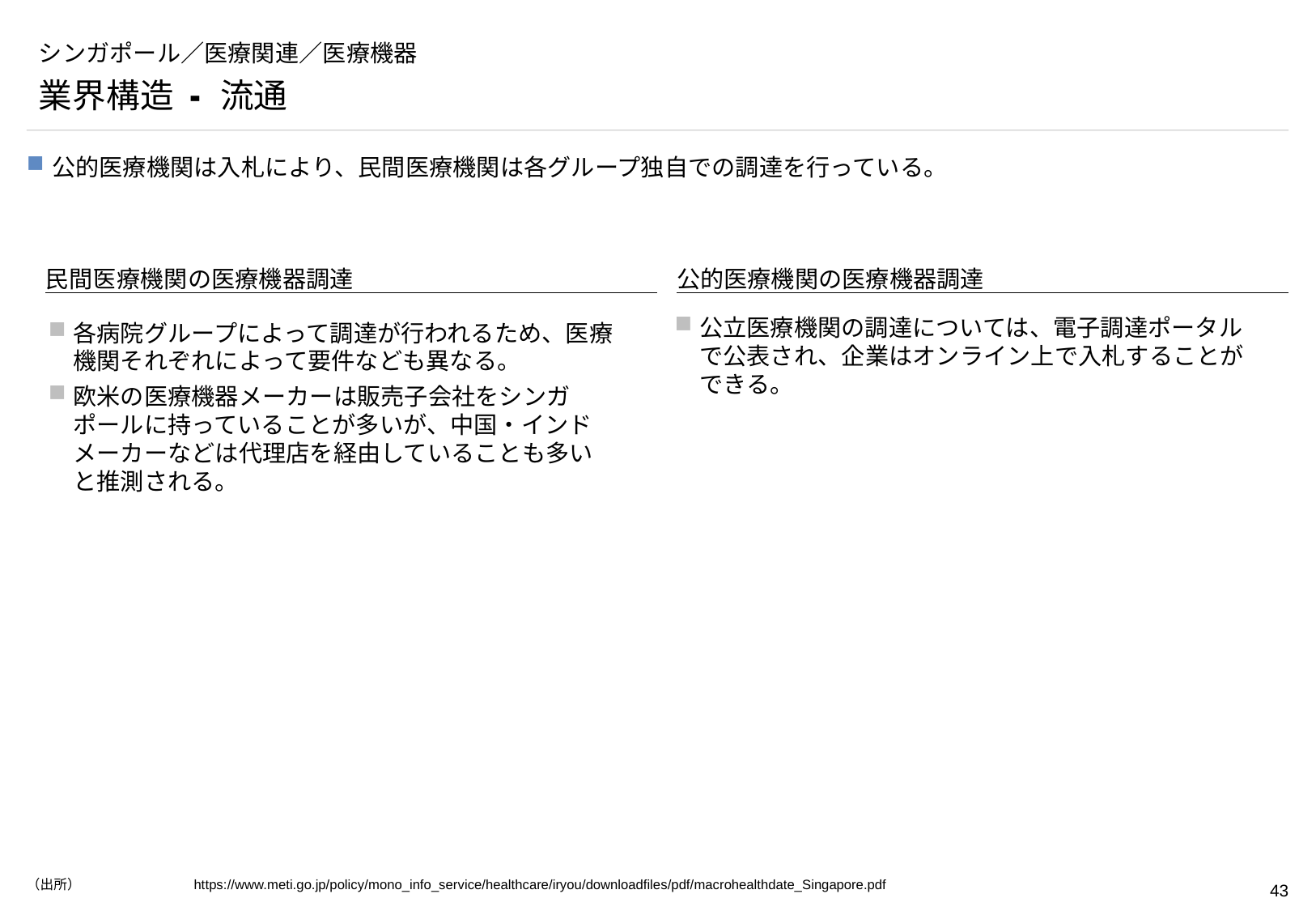

# シンガポール／医療関連／医療機器
業界構造 - 流通
公的医療機関は入札により、民間医療機関は各グループ独自での調達を行っている。

民間医療機関の医療機器調達
公的医療機関の医療機器調達
公立医療機関の調達については、電子調達ポータルで公表され、企業はオンライン上で入札することができる。
各病院グループによって調達が行われるため、医療機関それぞれによって要件なども異なる。
欧米の医療機器メーカーは販売子会社をシンガポールに持っていることが多いが、中国・インドメーカーなどは代理店を経由していることも多いと推測される。
（出所）	https://www.meti.go.jp/policy/mono_info_service/healthcare/iryou/downloadfiles/pdf/macrohealthdate_Singapore.pdf